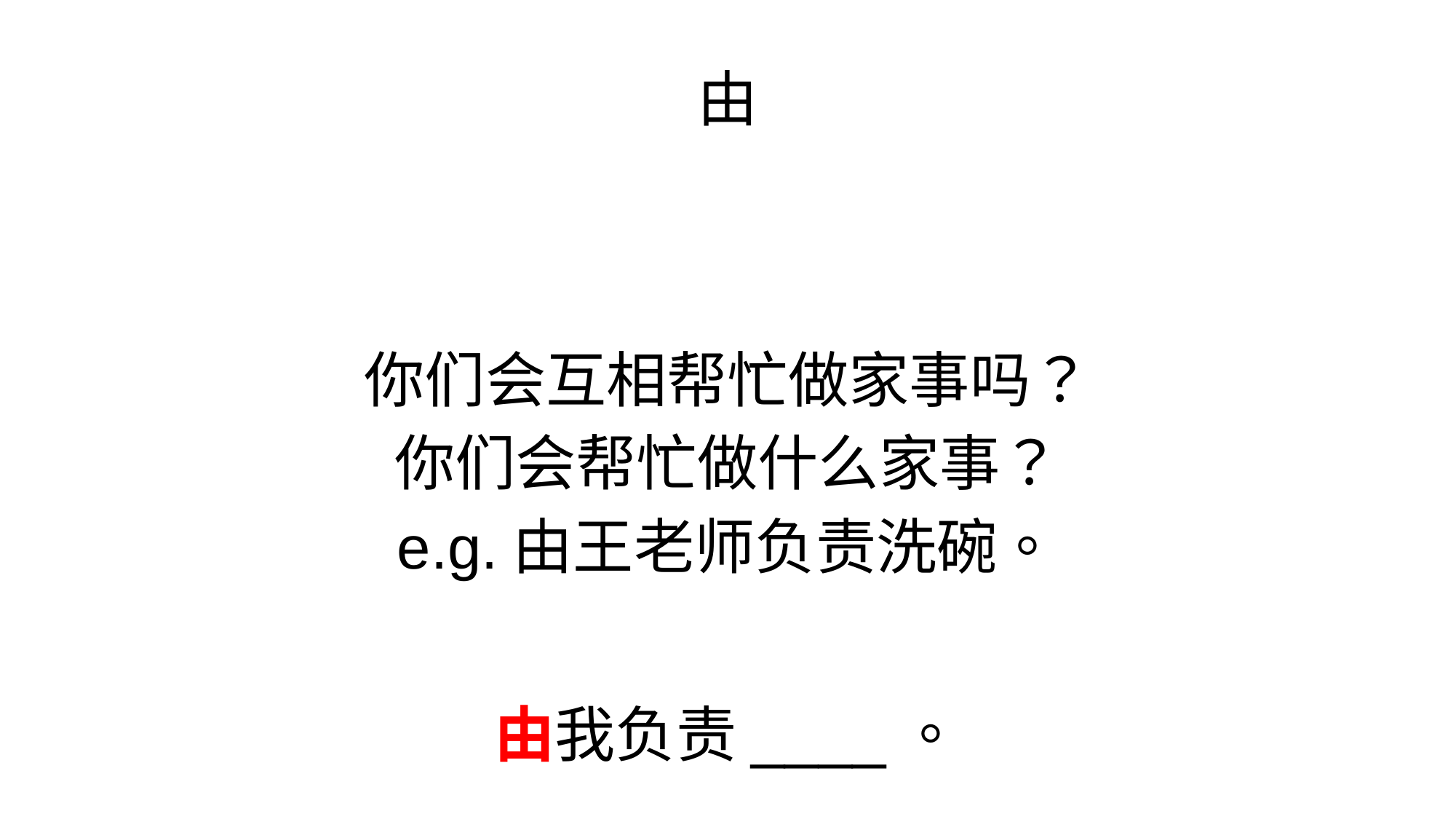

由
你们会互相帮忙做家事吗？
你们会帮忙做什么家事？
e.g.由王老师负责洗碗。
由我负责____。